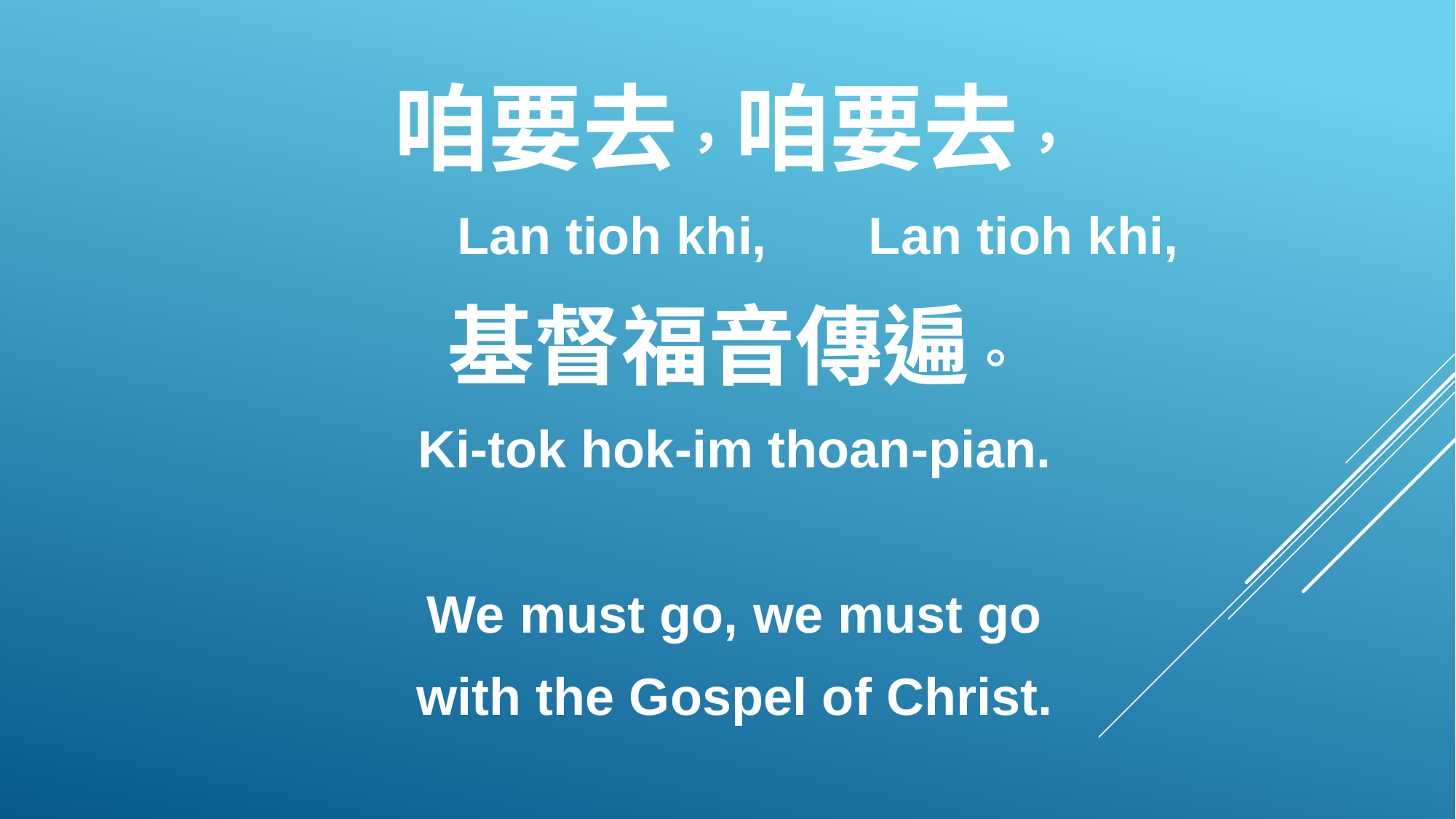

咱要去，咱要去，
                   Lan tioh khi,       Lan tioh khi,
基督福音傳遍。
Ki-tok hok-im thoan-pian.

We must go, we must go
with the Gospel of Christ.